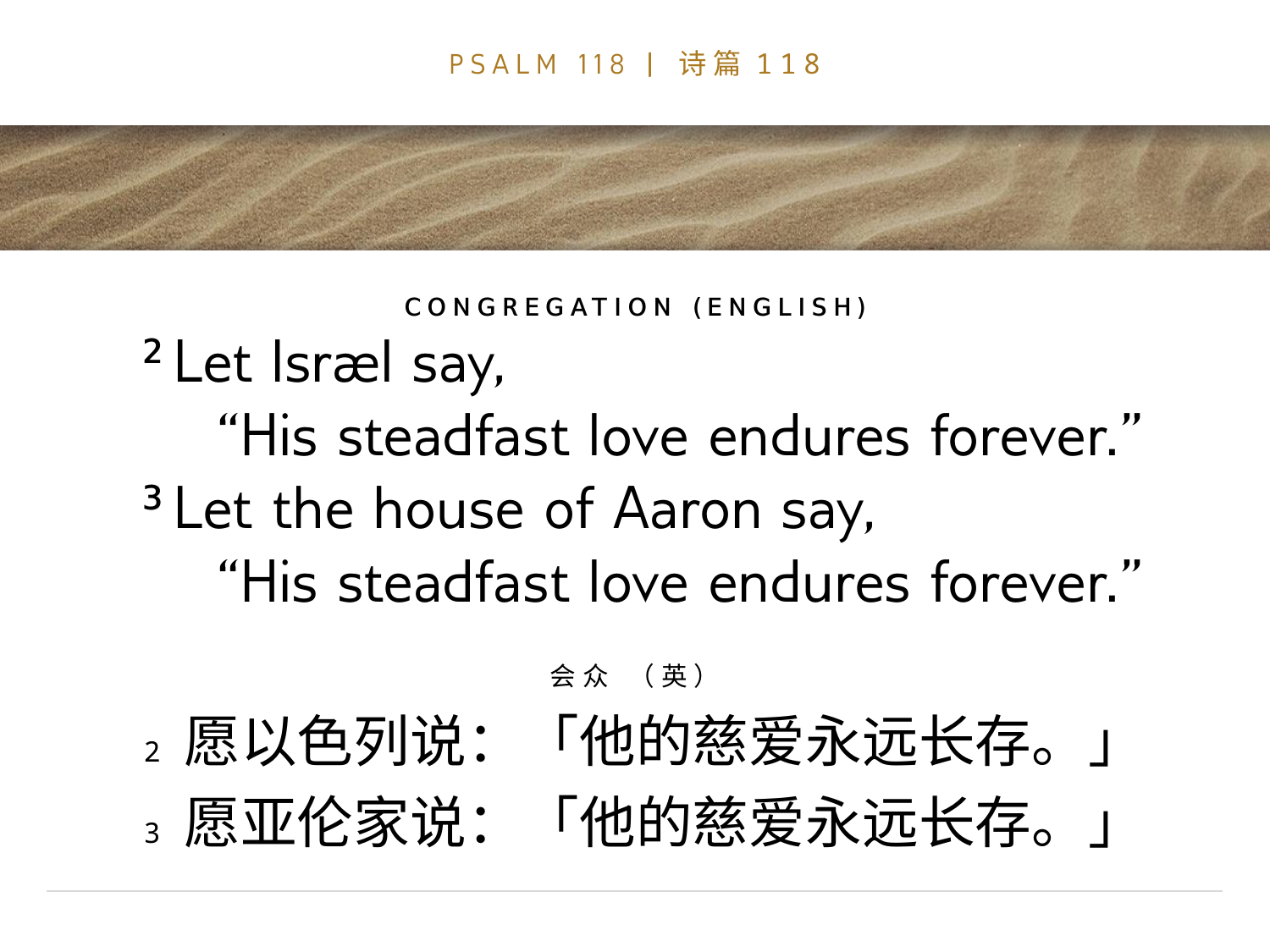

# PSALM 118 | 诗篇118
CONGREGATION (ENGLISH)
2 Let Israel say,
    “His steadfast love endures forever.”
3 Let the house of Aaron say,
    “His steadfast love endures forever.”

会众 （英）
2 愿以色列说：「他的慈爱永远长存。」
3 愿亚伦家说：「他的慈爱永远长存。」